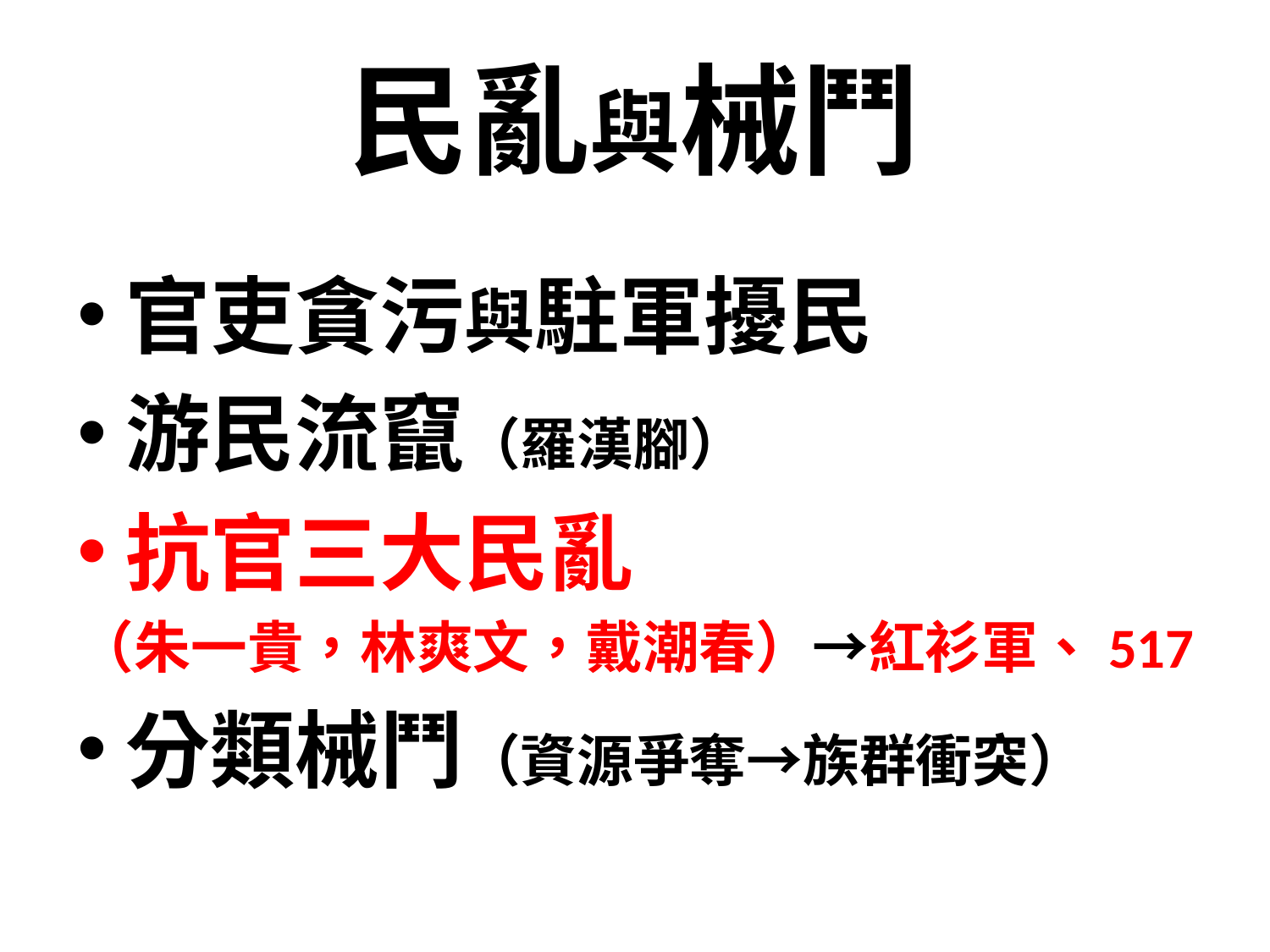

# 民亂與械鬥
官吏貪污與駐軍擾民
游民流竄（羅漢腳）
抗官三大民亂
（朱一貴，林爽文，戴潮春）→紅衫軍、517
分類械鬥（資源爭奪→族群衝突）